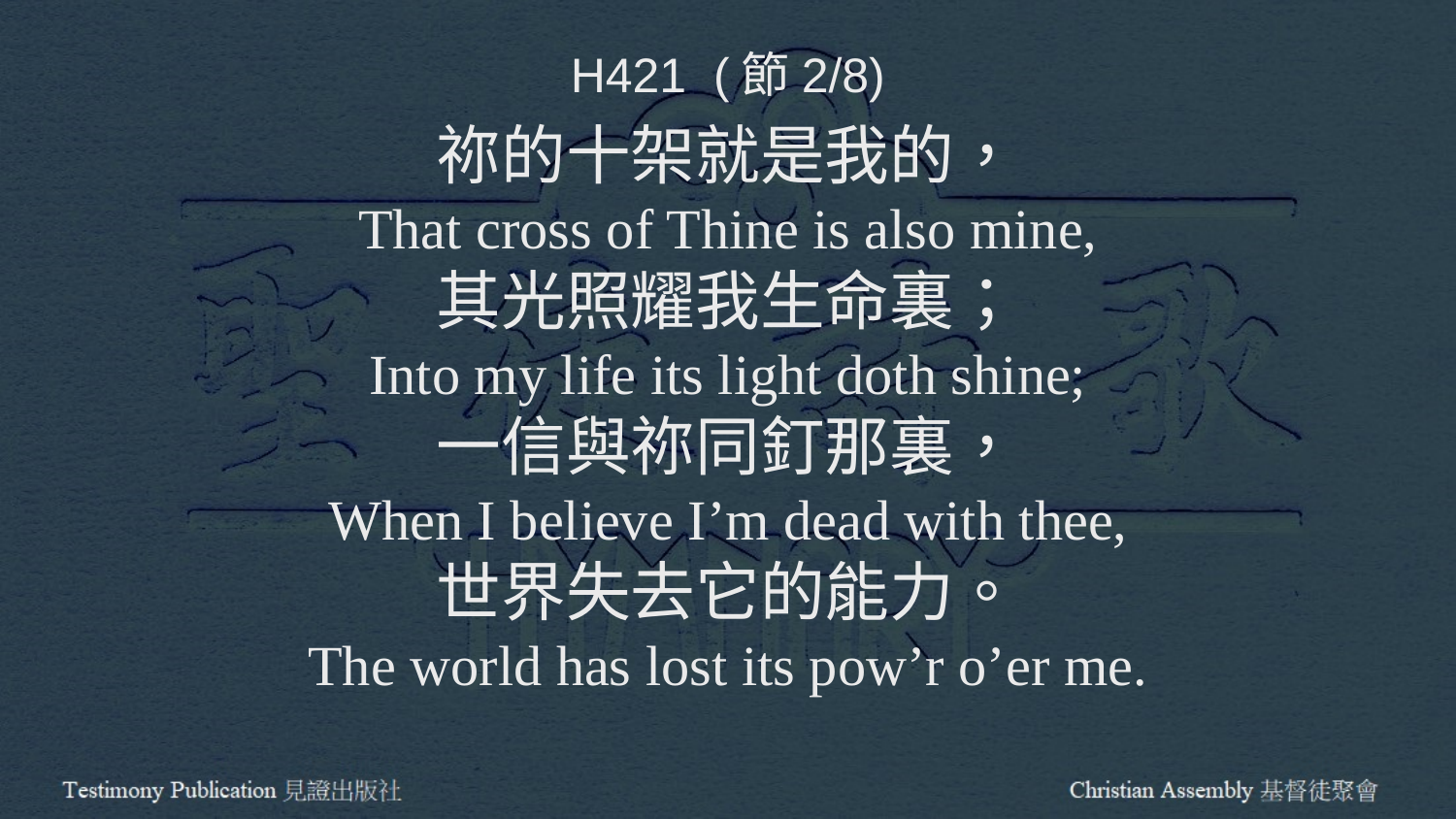

H421  (節2/8)
祢的十架就是我的，
That cross of Thine is also mine,
其光照耀我生命裏；
Into my life its light doth shine;
一信與祢同釘那裏，
When I believe I’m dead with thee,
世界失去它的能力。
The world has lost its pow’r o’er me.